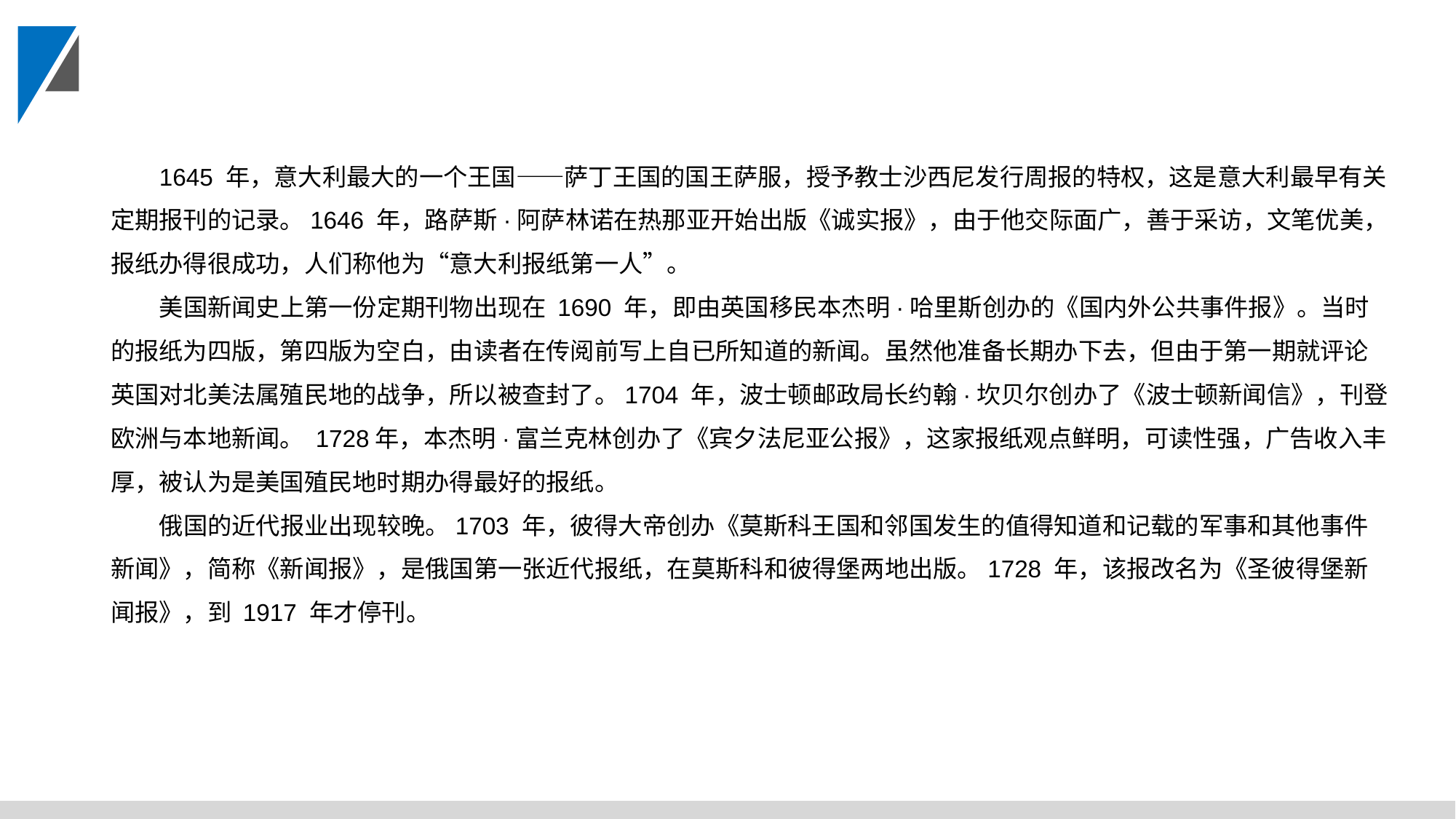

1645 年，意大利最大的一个王国——萨丁王国的国王萨服，授予教士沙西尼发行周报的特权，这是意大利最早有关定期报刊的记录。1646 年，路萨斯·阿萨林诺在热那亚开始出版《诚实报》，由于他交际面广，善于采访，文笔优美，报纸办得很成功，人们称他为“意大利报纸第一人”。
美国新闻史上第一份定期刊物出现在 1690 年，即由英国移民本杰明·哈里斯创办的《国内外公共事件报》。当时的报纸为四版，第四版为空白，由读者在传阅前写上自已所知道的新闻。虽然他准备长期办下去，但由于第一期就评论英国对北美法属殖民地的战争，所以被查封了。1704 年，波士顿邮政局长约翰·坎贝尔创办了《波士顿新闻信》，刊登欧洲与本地新闻。 1728年，本杰明·富兰克林创办了《宾夕法尼亚公报》，这家报纸观点鲜明，可读性强，广告收入丰厚，被认为是美国殖民地时期办得最好的报纸。
俄国的近代报业出现较晚。1703 年，彼得大帝创办《莫斯科王国和邻国发生的值得知道和记载的军事和其他事件新闻》，简称《新闻报》，是俄国第一张近代报纸，在莫斯科和彼得堡两地出版。1728 年，该报改名为《圣彼得堡新闻报》，到 1917 年才停刊。